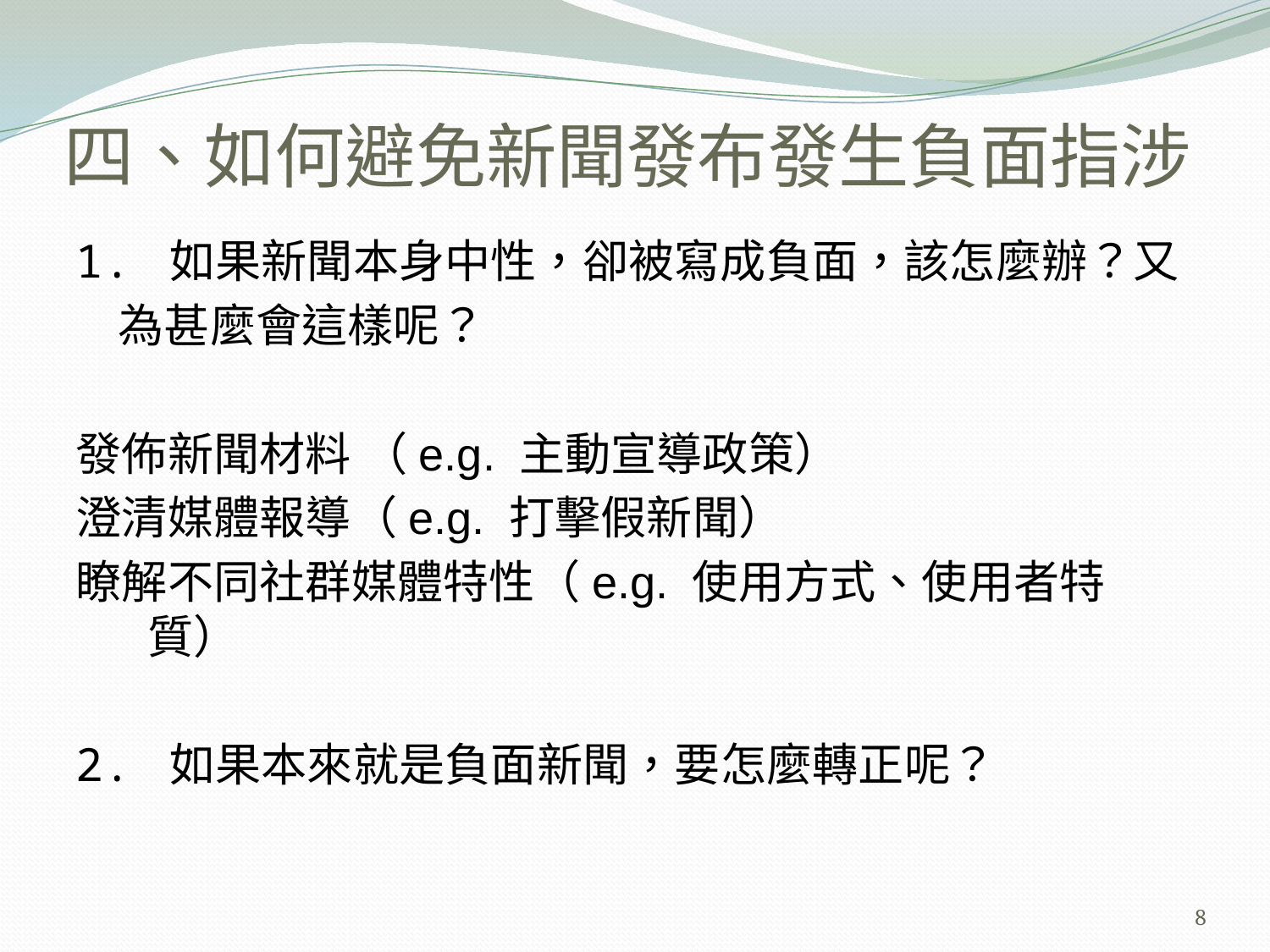

# 四、如何避免新聞發布發生負面指涉
1. 如果新聞本身中性，卻被寫成負面，該怎麼辦？又
   為甚麼會這樣呢？

發佈新聞材料 （e.g. 主動宣導政策）
澄清媒體報導（e.g. 打擊假新聞）
瞭解不同社群媒體特性（e.g. 使用方式、使用者特質）

2. 如果本來就是負面新聞，要怎麼轉正呢？

8